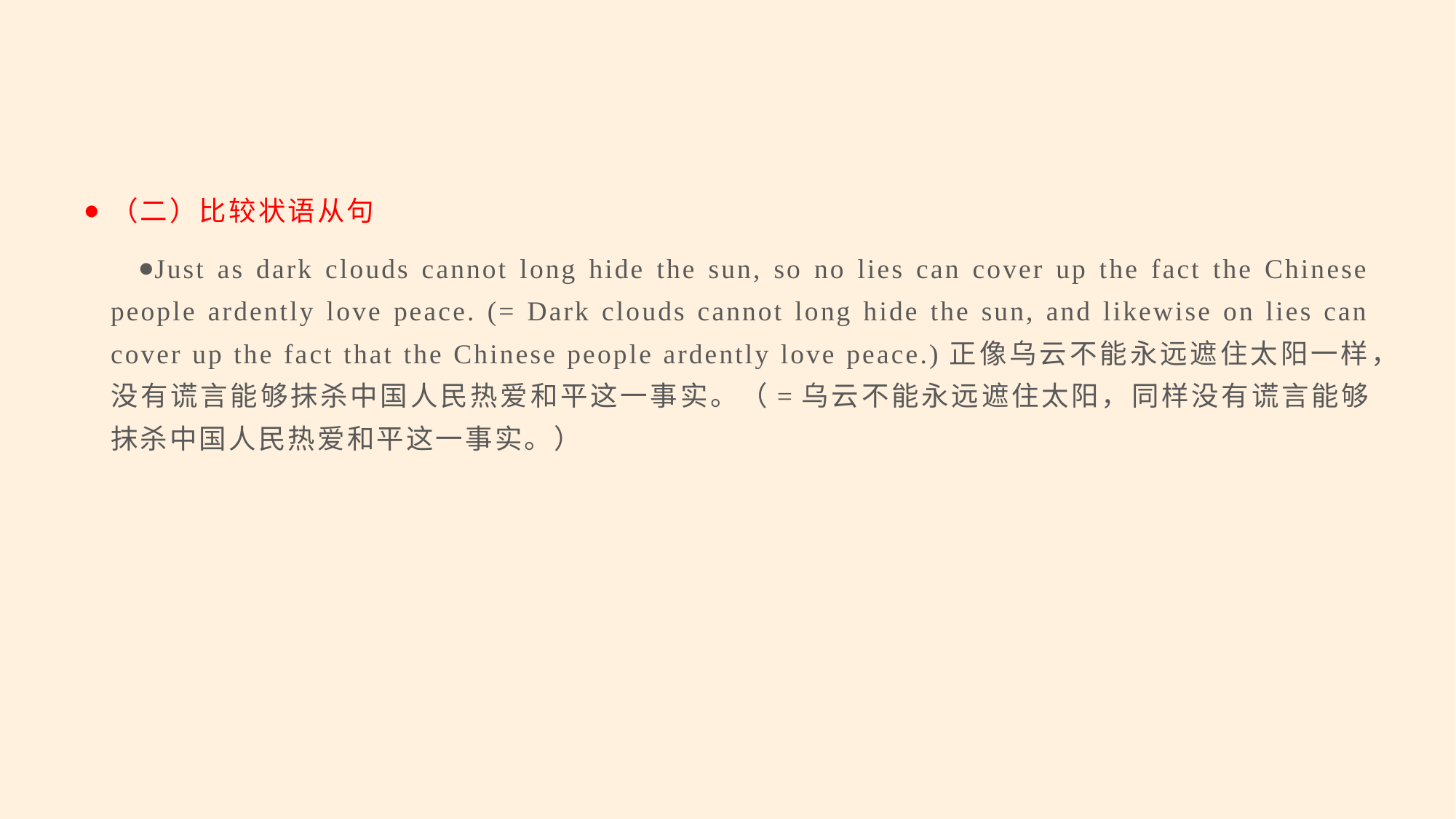

#
（二）比较状语从句
Just as dark clouds cannot long hide the sun, so no lies can cover up the fact the Chinese people ardently love peace. (= Dark clouds cannot long hide the sun, and likewise on lies can cover up the fact that the Chinese people ardently love peace.)正像乌云不能永远遮住太阳一样，没有谎言能够抹杀中国人民热爱和平这一事实。（=乌云不能永远遮住太阳，同样没有谎言能够抹杀中国人民热爱和平这一事实。）